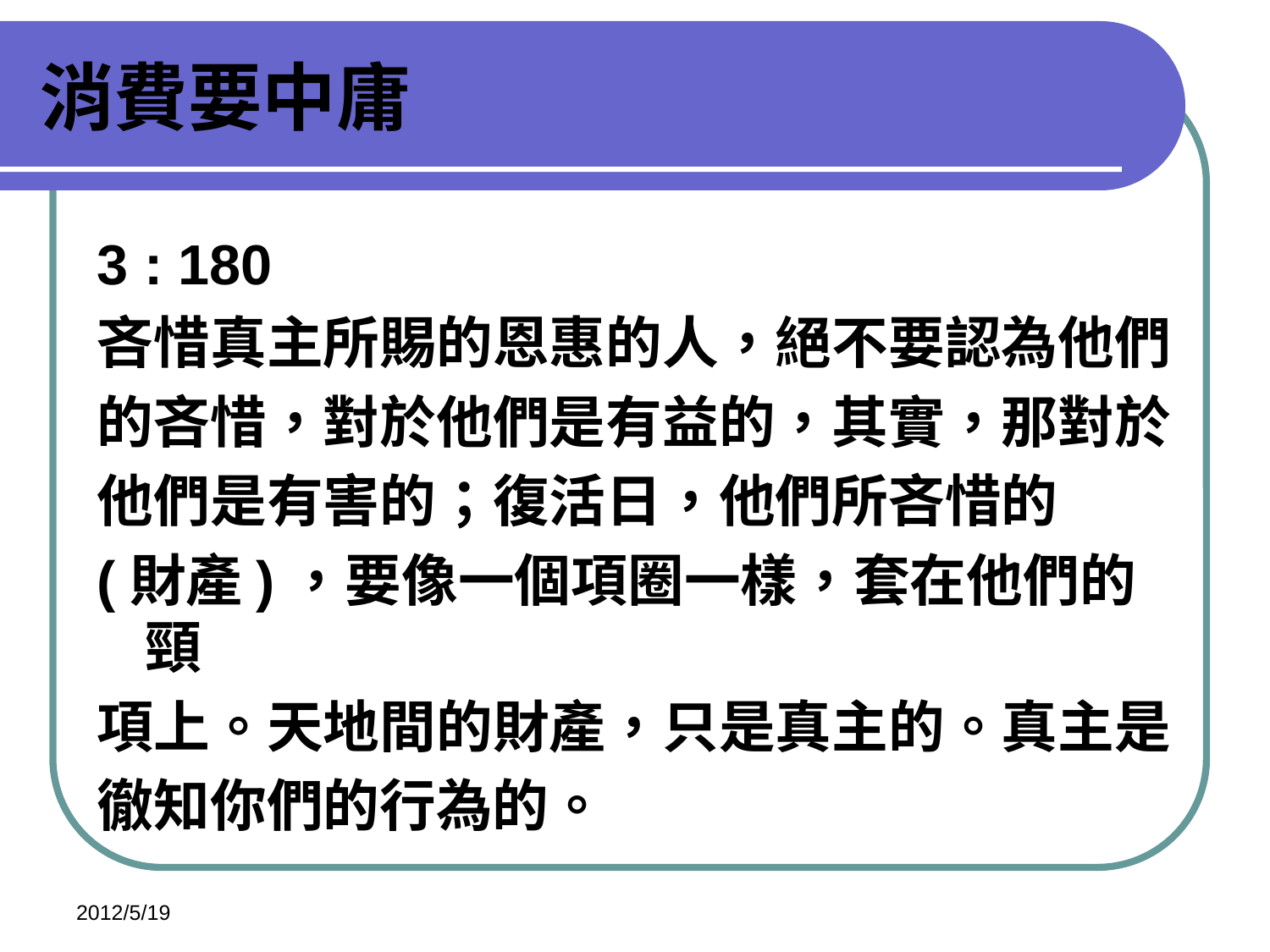

# 消費要中庸
3 : 180
吝惜真主所賜的恩惠的人，絕不要認為他們
的吝惜，對於他們是有益的，其實，那對於
他們是有害的；復活日，他們所吝惜的
(財產)，要像一個項圈一樣，套在他們的頸
項上。天地間的財產，只是真主的。真主是
徹知你們的行為的。
2012/5/19